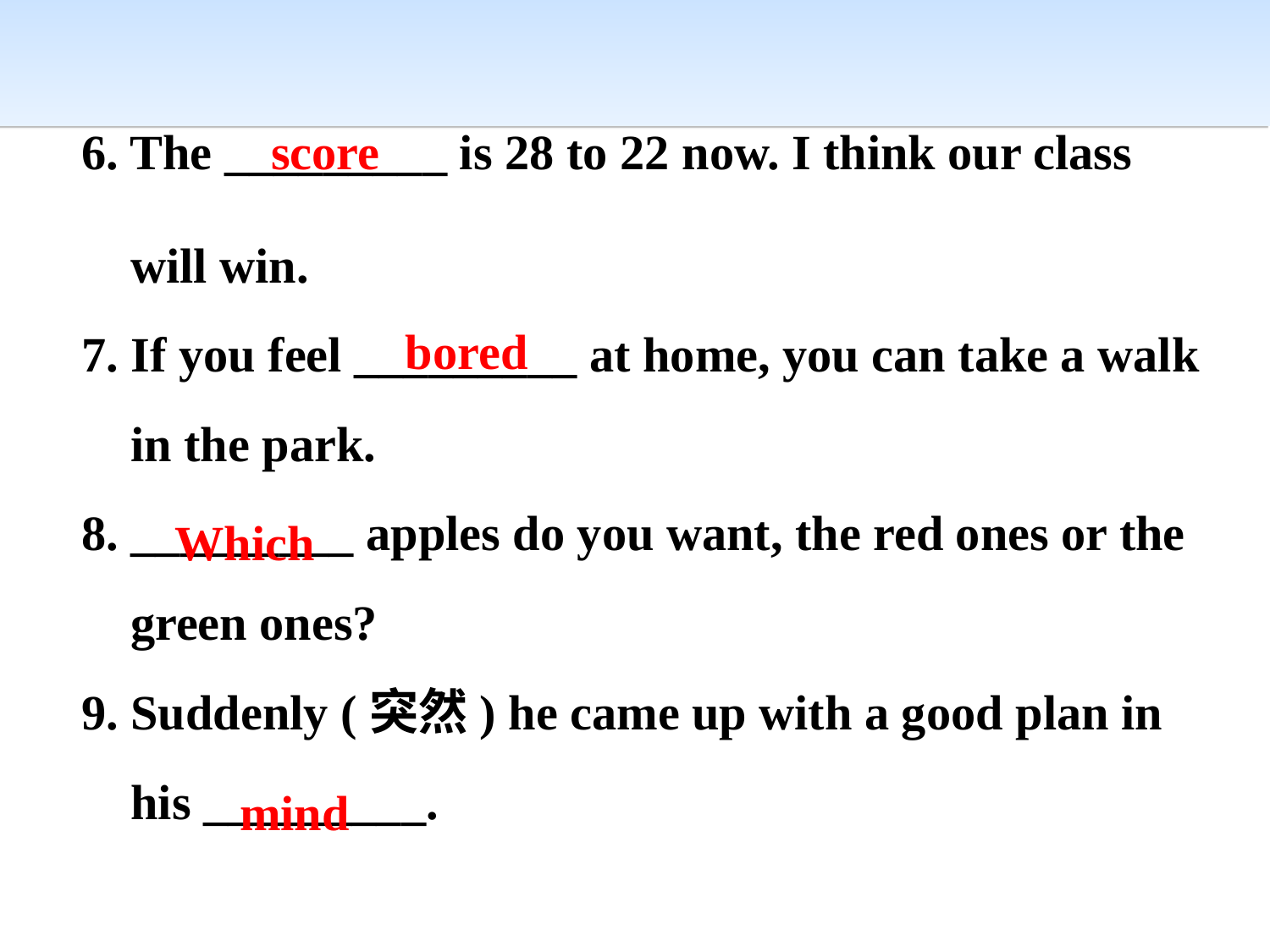

score
6. The _________ is 28 to 22 now. I think our class
    will win.
7. If you feel _________ at home, you can take a walk
    in the park.
8. _________ apples do you want, the red ones or the
    green ones?
9. Suddenly (突然) he came up with a good plan in
    his _________.
bored
Which
mind